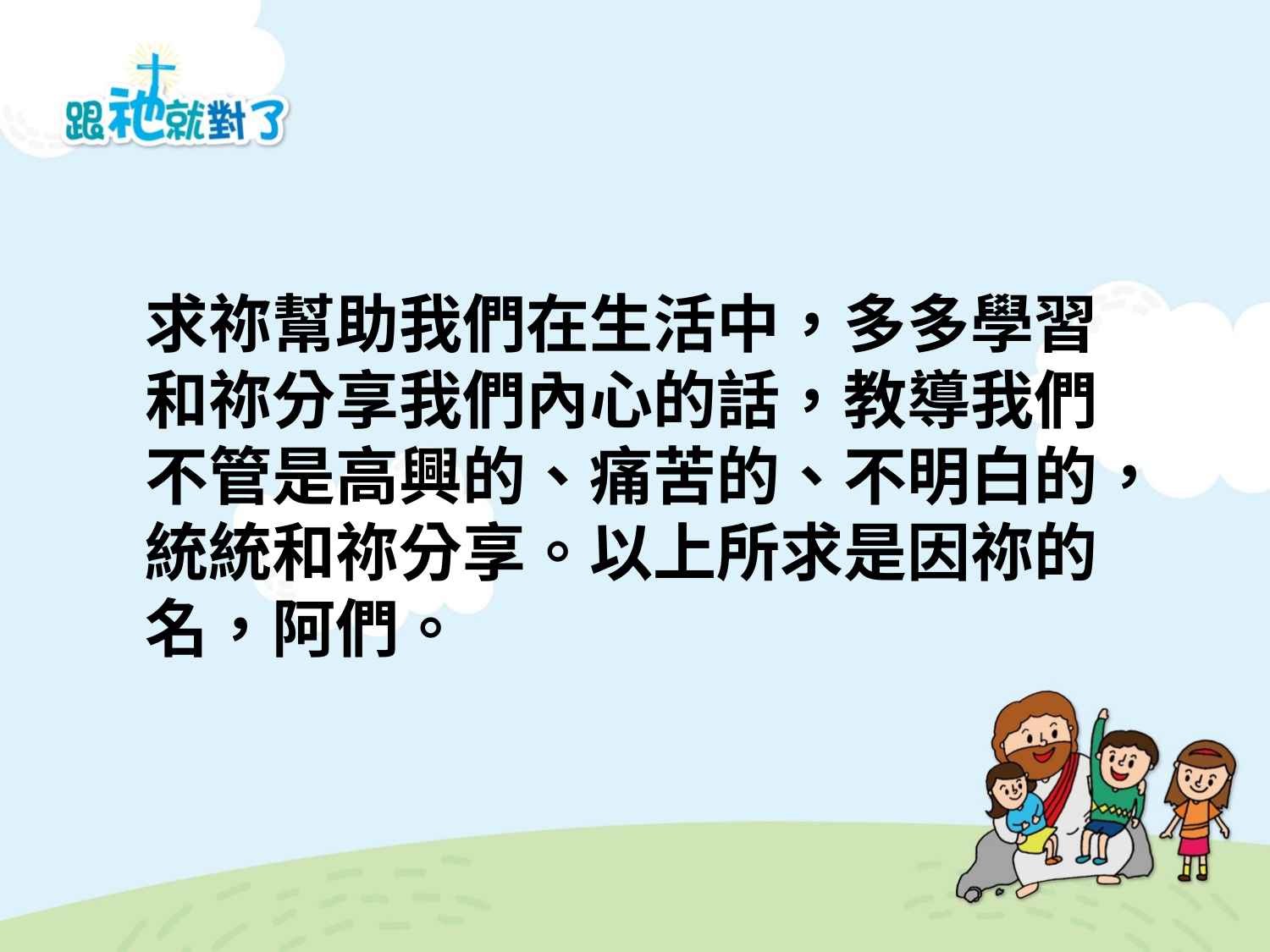

求祢幫助我們在生活中，多多學習和祢分享我們內心的話，教導我們不管是高興的、痛苦的、不明白的，統統和祢分享。以上所求是因祢的名，阿們。